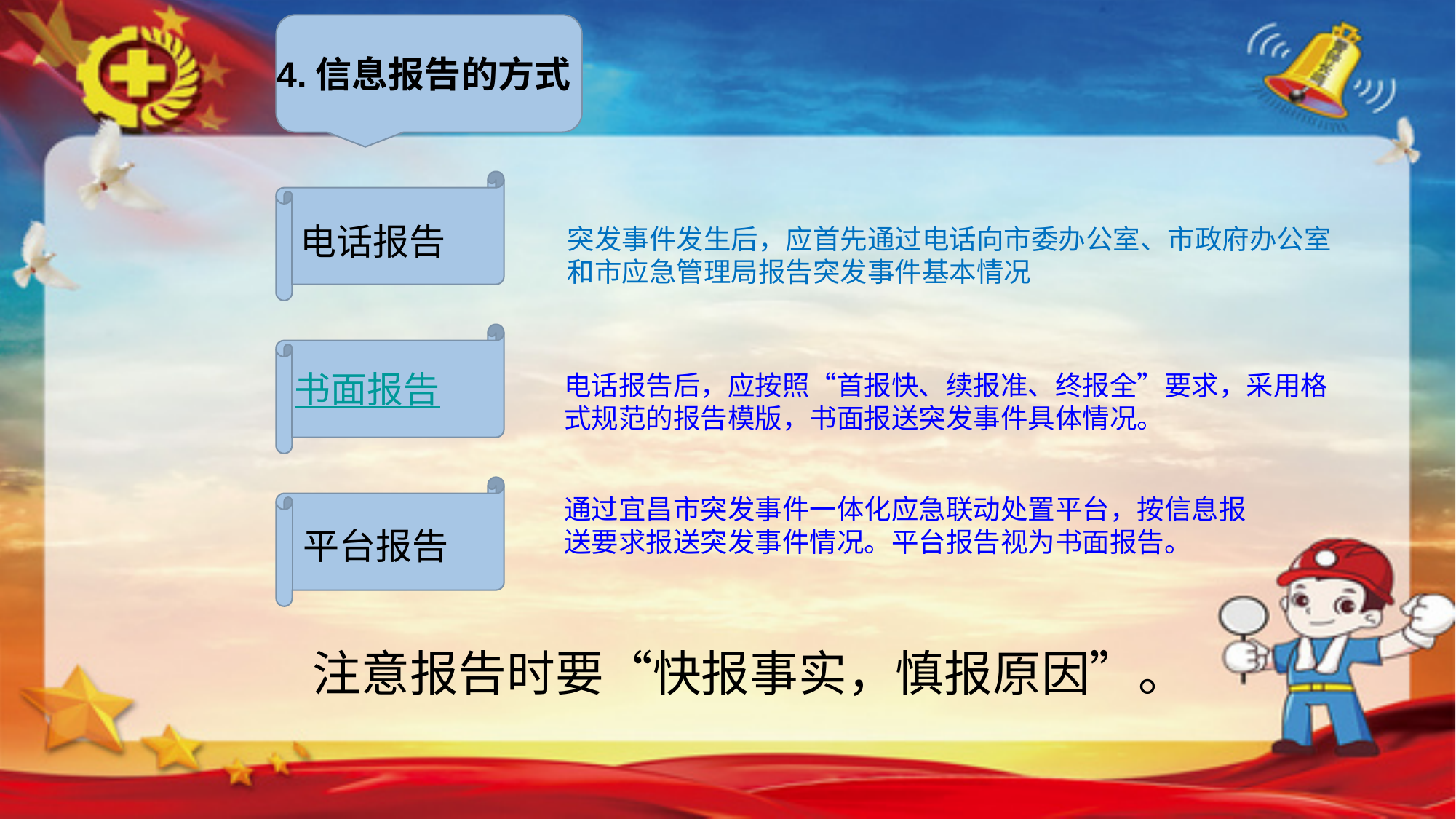

4.信息报告的方式

电话报告
突发事件发生后，应首先通过电话向市委办公室、市政府办公室和市应急管理局报告突发事件基本情况

书面报告
电话报告后，应按照“首报快、续报准、终报全”要求，采用格式规范的报告模版，书面报送突发事件具体情况。

通过宜昌市突发事件一体化应急联动处置平台，按信息报送要求报送突发事件情况。平台报告视为书面报告。
平台报告
注意报告时要“快报事实，慎报原因”。